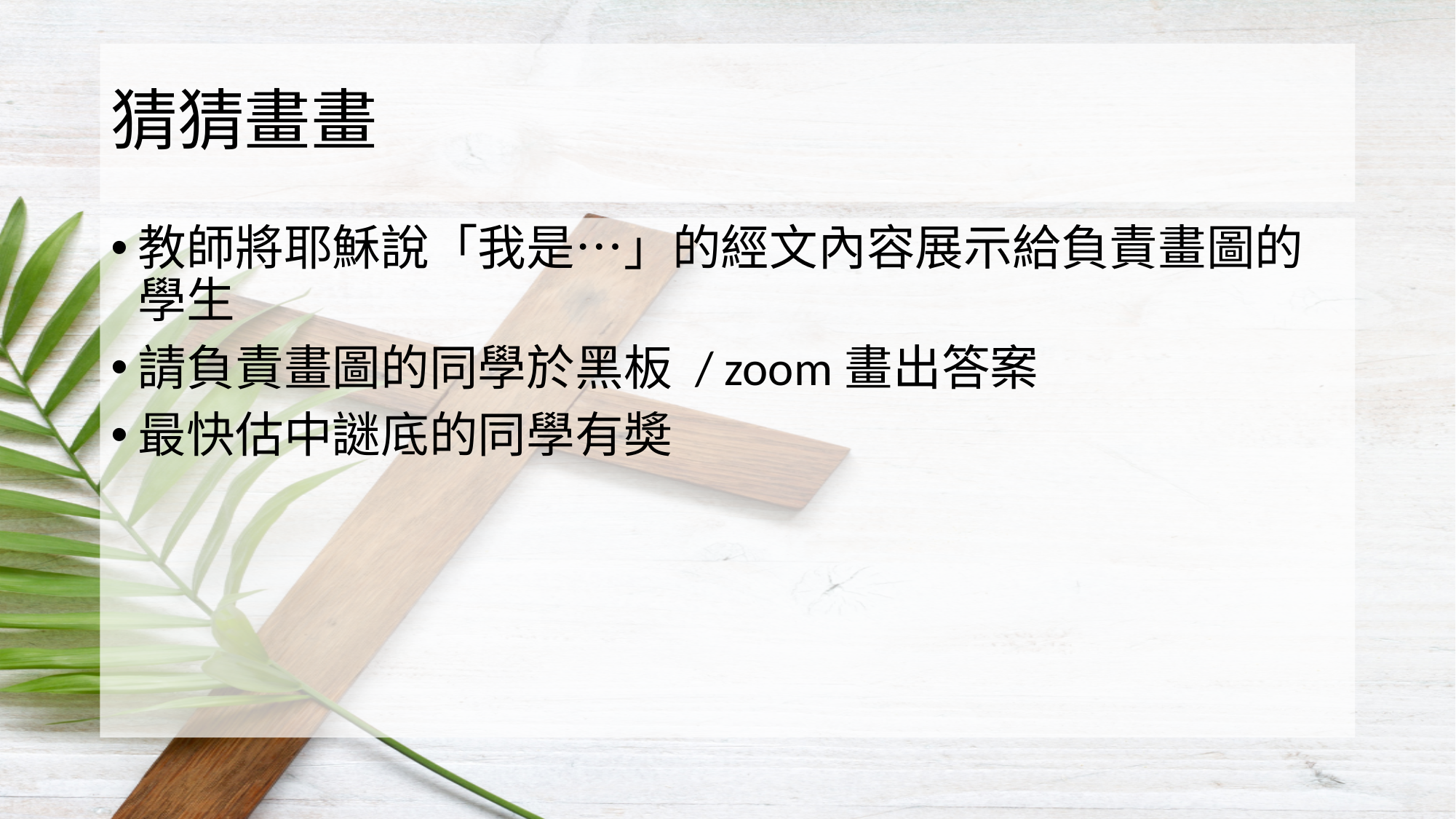

# 猜猜畫畫
教師將耶穌說「我是…」的經文內容展示給負責畫圖的學生
請負責畫圖的同學於黑板 / zoom畫出答案
最快估中謎底的同學有奬